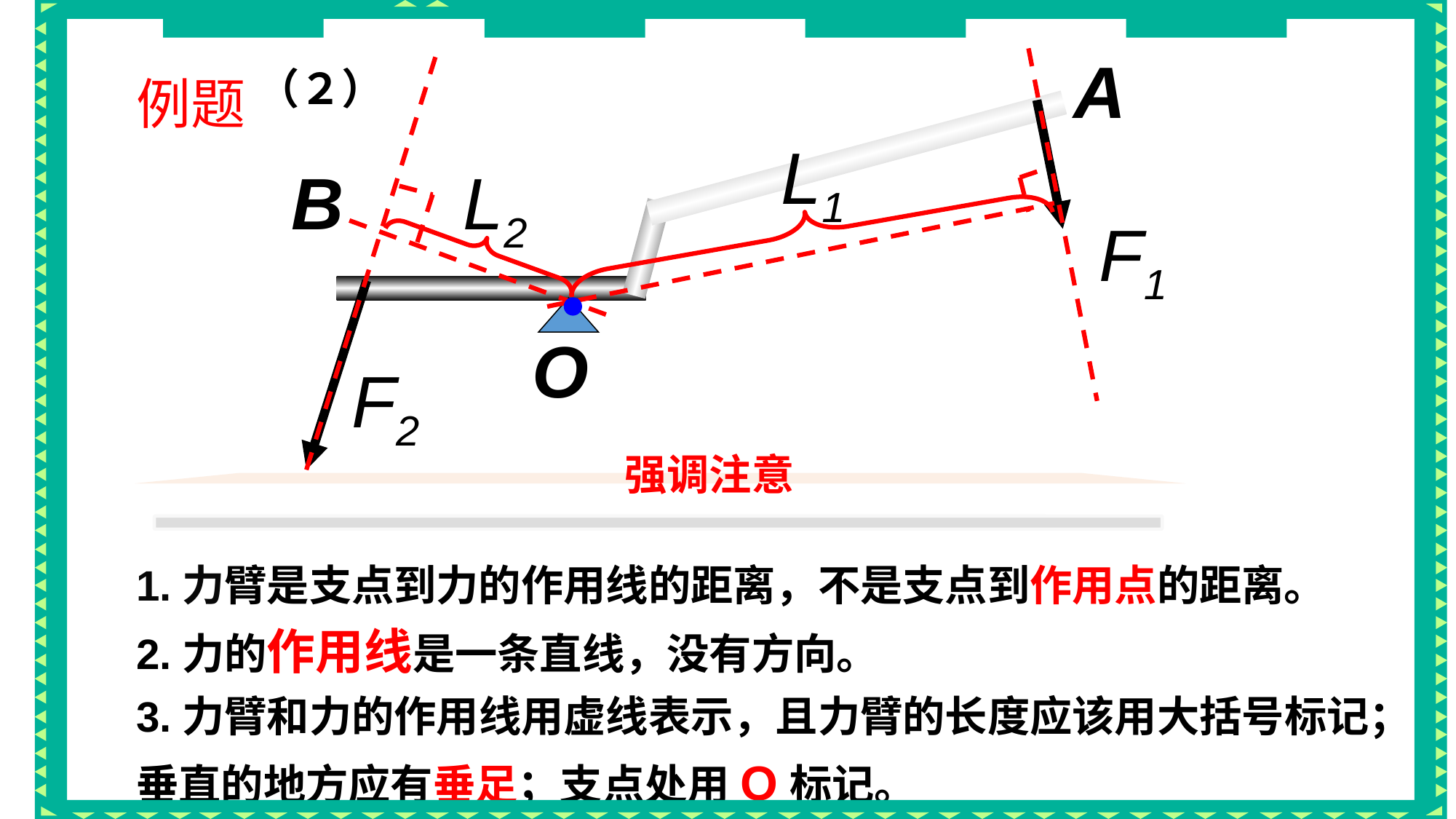

A

（２）

例题

L1

B
L2

F1

O
F2
强调注意

1.力臂是支点到力的作用线的距离，不是支点到作用点的距离。
2.力的作用线是一条直线，没有方向。
3.力臂和力的作用线用虚线表示，且力臂的长度应该用大括号标记；垂直的地方应有垂足；支点处用O标记。